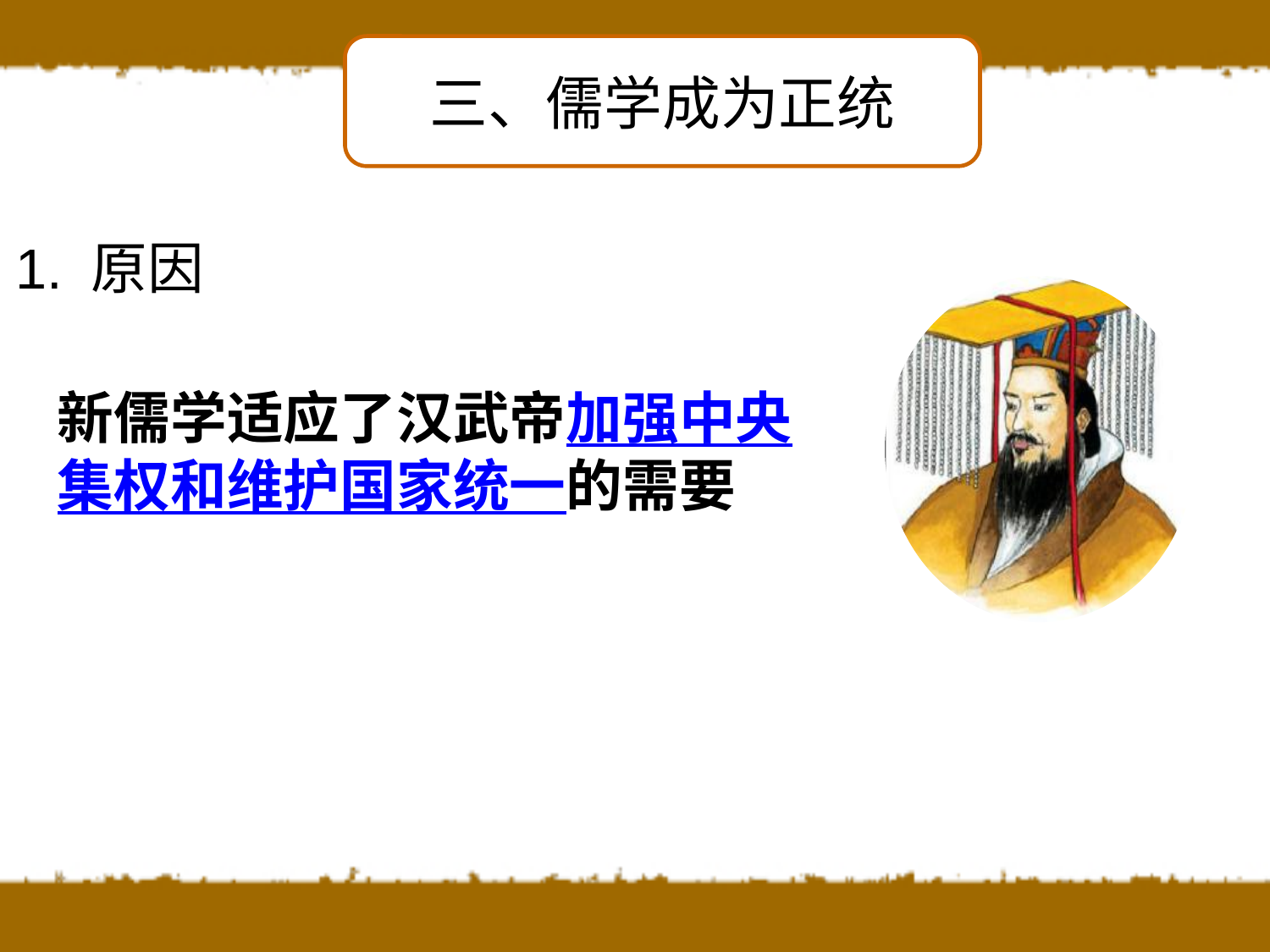

三、儒学成为正统
1. 原因

新儒学适应了汉武帝加强中央集权和维护国家统一的需要